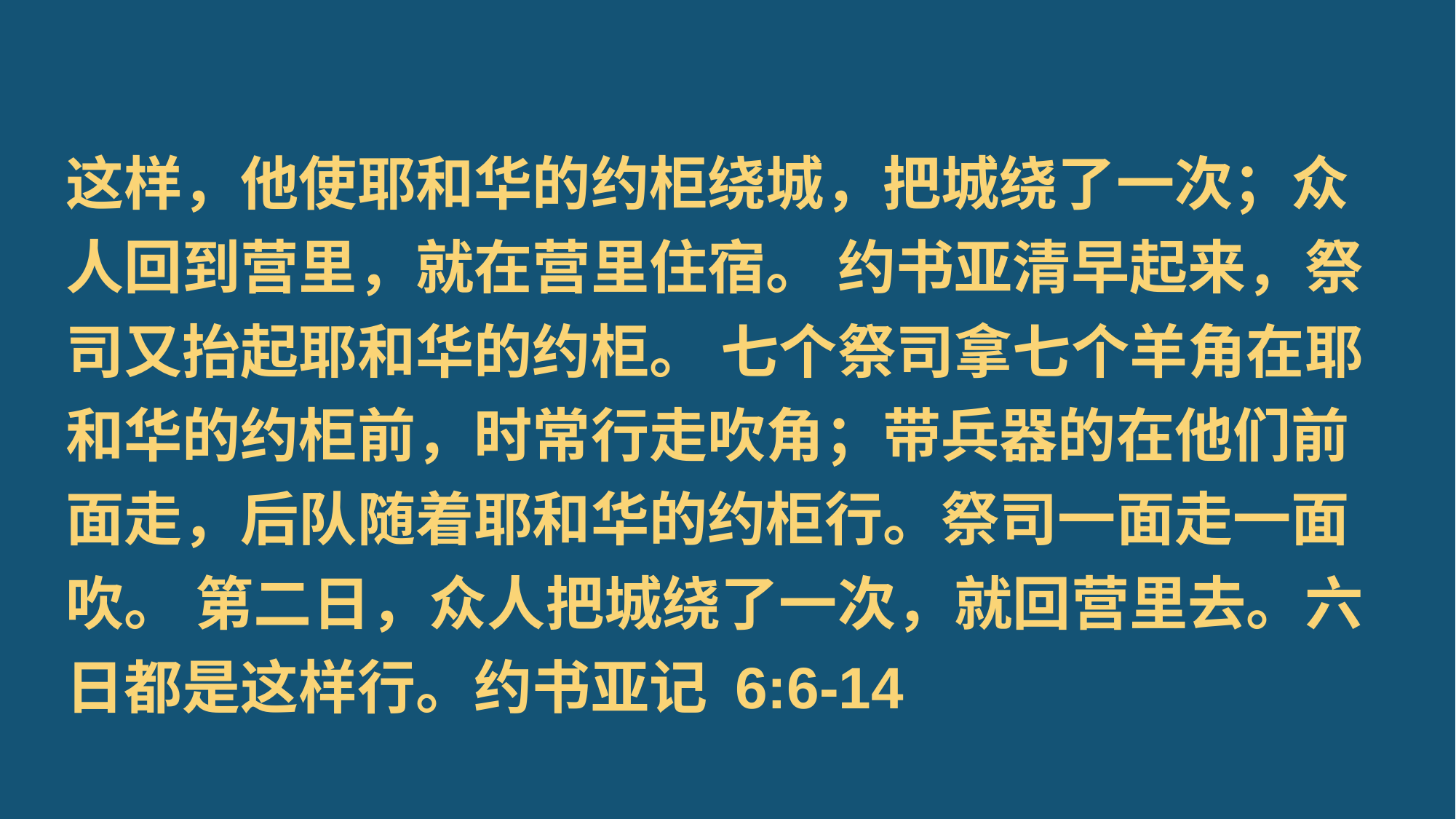

这样，他使耶和华的约柜绕城，把城绕了一次；众人回到营里，就在营里住宿。 约书亚清早起来，祭司又抬起耶和华的约柜。 七个祭司拿七个羊角在耶和华的约柜前，时常行走吹角；带兵器的在他们前面走，后队随着耶和华的约柜行。祭司一面走一面吹。 第二日，众人把城绕了一次，就回营里去。六日都是这样行。约书亚记 6:6-14